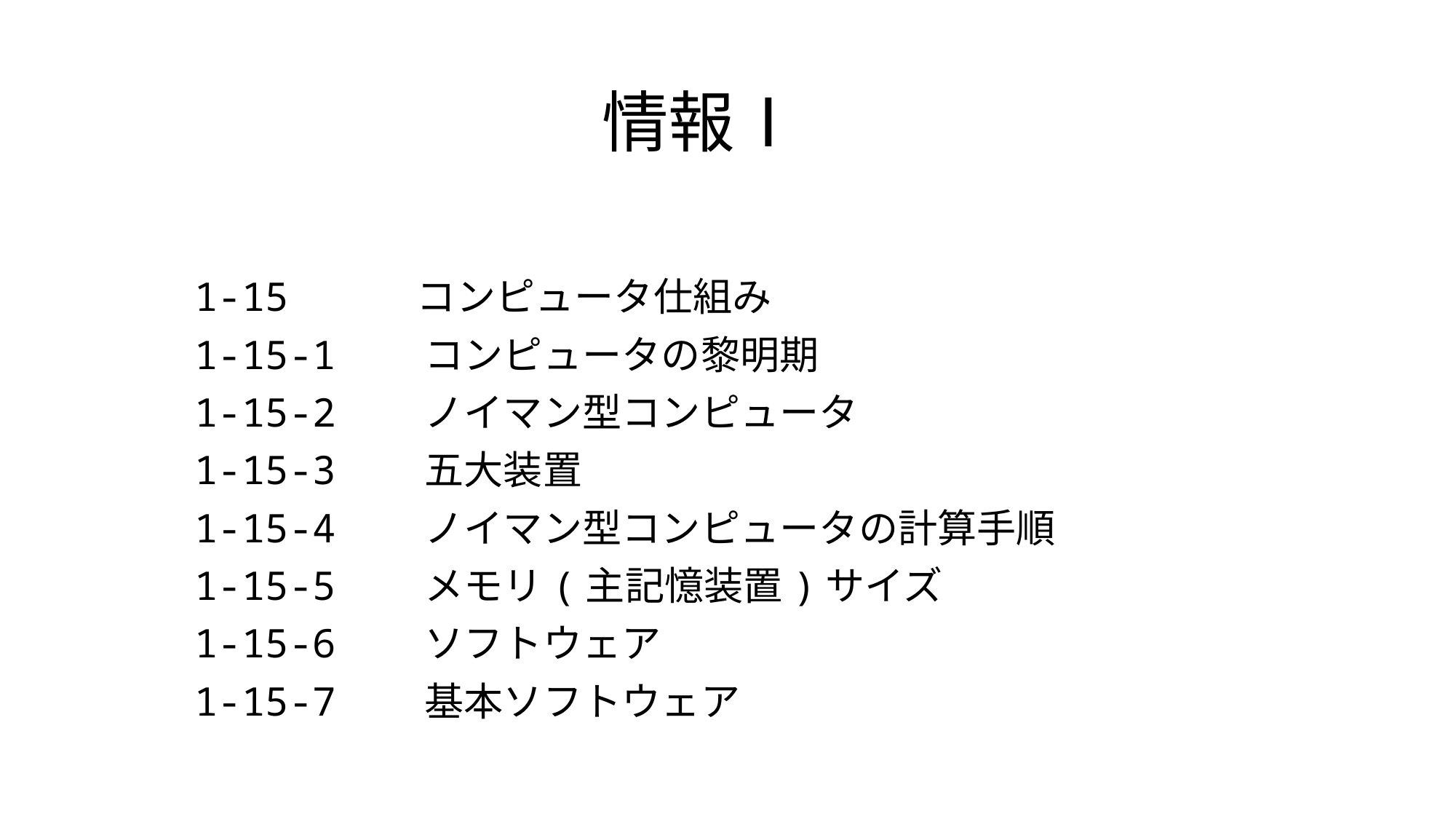

# 情報Ⅰ
	1-15　　　コンピュータ仕組み
	1-15-1　　コンピュータの黎明期
	1-15-2　　ノイマン型コンピュータ
	1-15-3　　五大装置
	1-15-4　　ノイマン型コンピュータの計算手順
	1-15-5　　メモリ(主記憶装置)サイズ
	1-15-6　　ソフトウェア
	1-15-7　　基本ソフトウェア